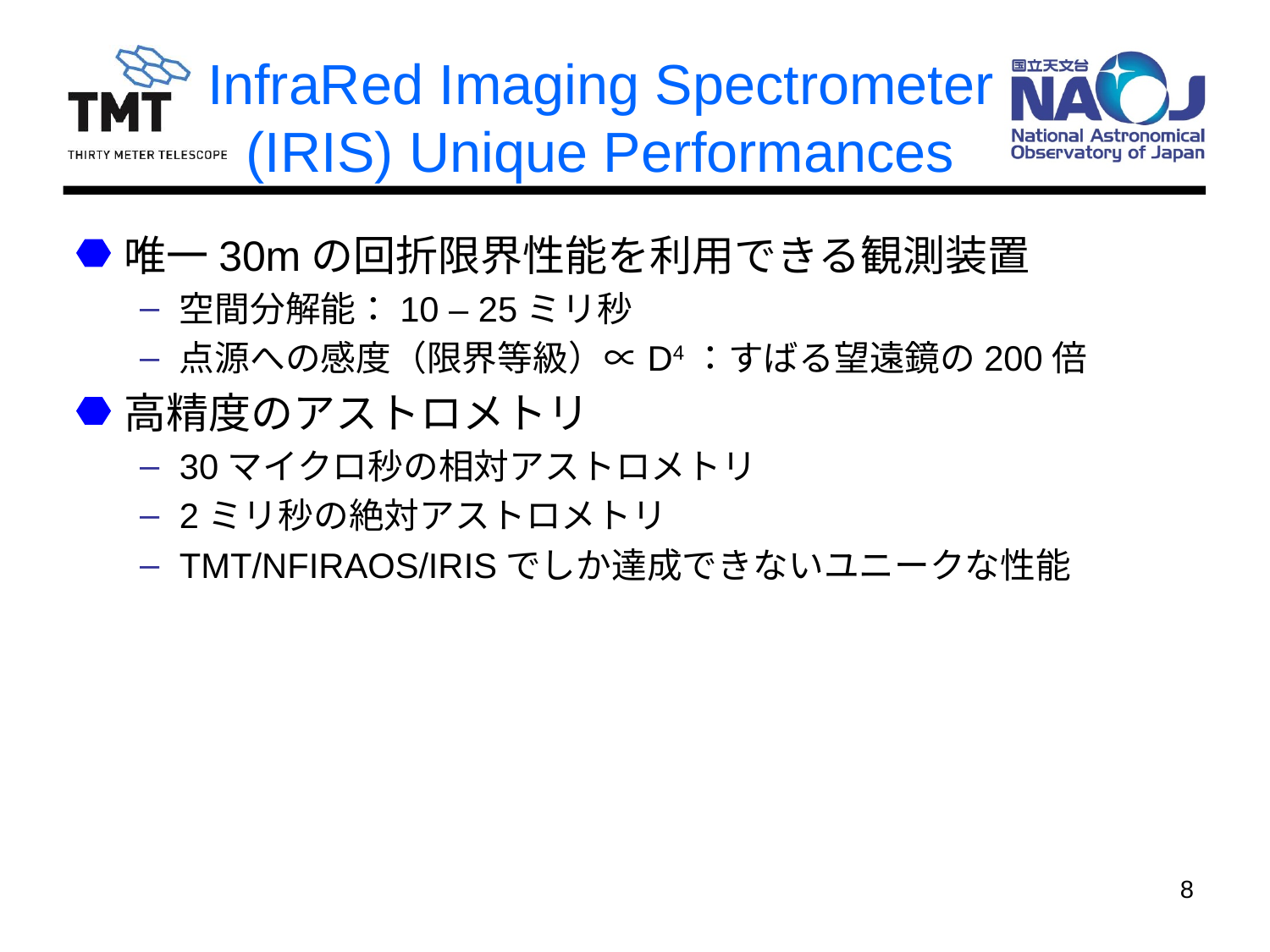

# InfraRed Imaging Spectrometer (IRIS) Unique Performances
唯一30mの回折限界性能を利用できる観測装置
空間分解能：10 – 25ミリ秒
点源への感度（限界等級）∝D4：すばる望遠鏡の200倍
高精度のアストロメトリ
30マイクロ秒の相対アストロメトリ
2ミリ秒の絶対アストロメトリ
TMT/NFIRAOS/IRISでしか達成できないユニークな性能
8